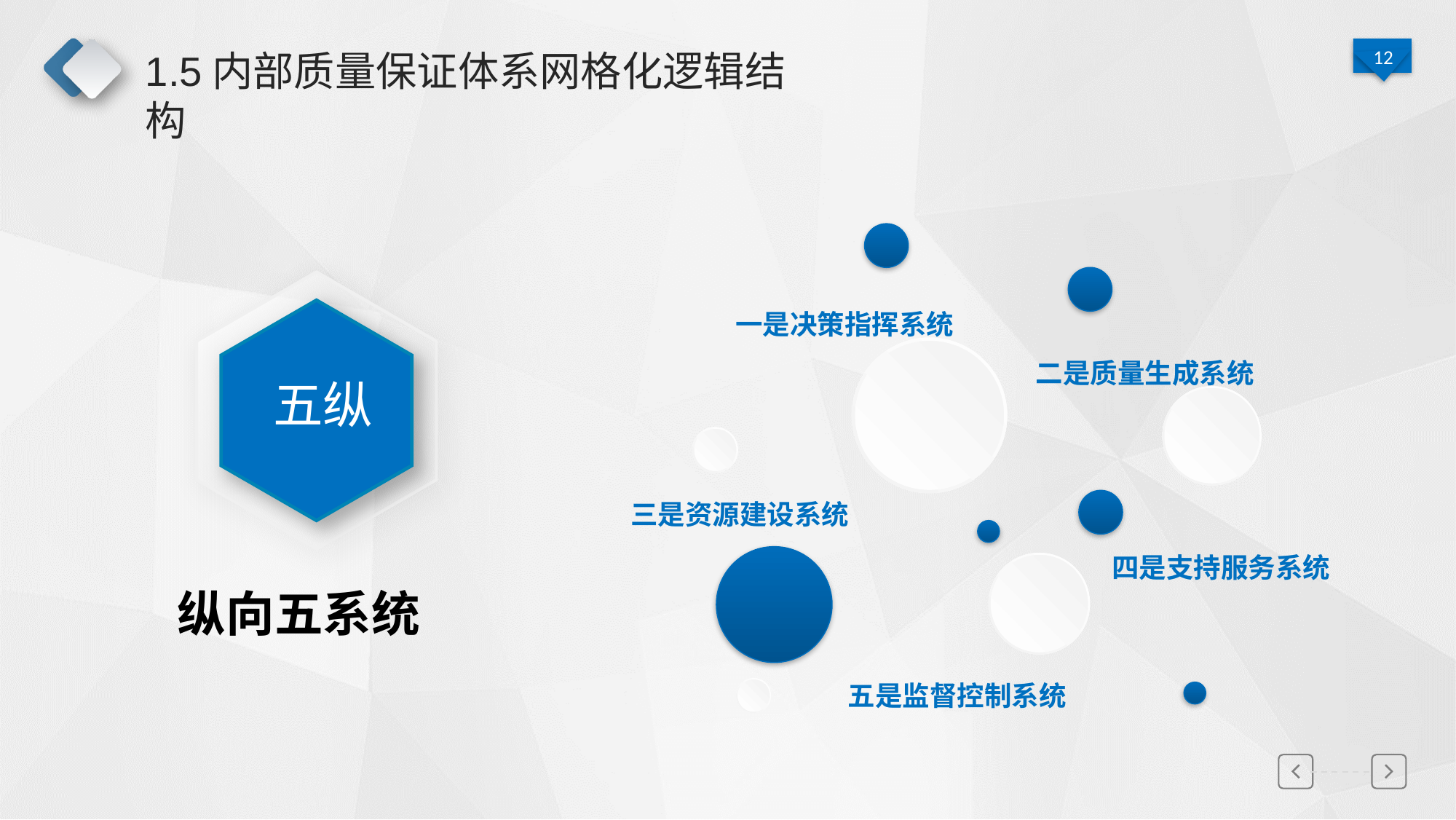

# 1.5内部质量保证体系网格化逻辑结构

五纵
一是决策指挥系统

二是质量生成系统

三是资源建设系统

四是支持服务系统

纵向五系统
五是监督控制系统

延迟符
延迟符